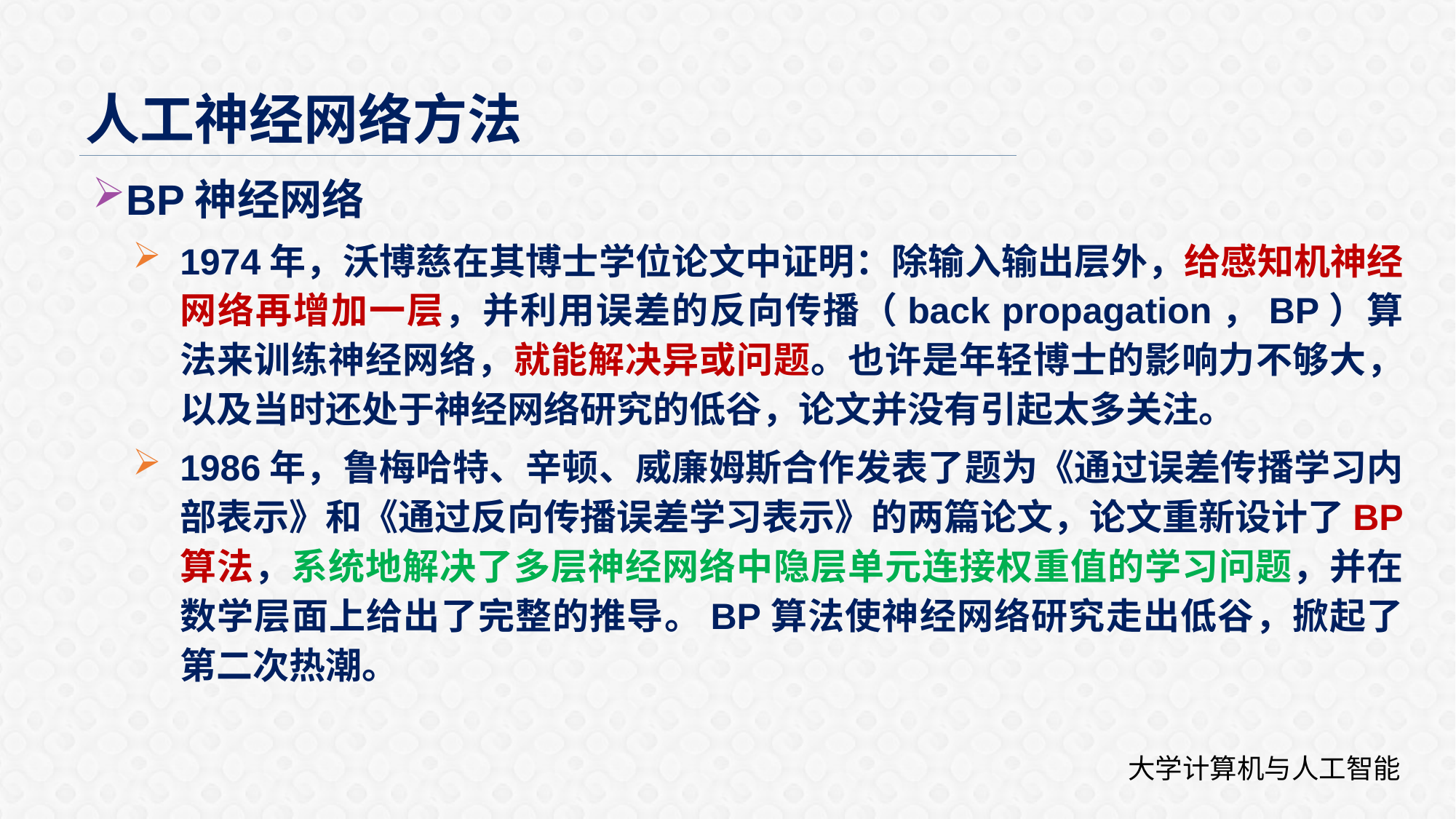

人工神经网络方法
BP神经网络
1974年，沃博慈在其博士学位论文中证明：除输入输出层外，给感知机神经网络再增加一层，并利用误差的反向传播（back propagation，BP）算法来训练神经网络，就能解决异或问题。也许是年轻博士的影响力不够大，以及当时还处于神经网络研究的低谷，论文并没有引起太多关注。
1986年，鲁梅哈特、辛顿、威廉姆斯合作发表了题为《通过误差传播学习内部表示》和《通过反向传播误差学习表示》的两篇论文，论文重新设计了BP算法，系统地解决了多层神经网络中隐层单元连接权重值的学习问题，并在数学层面上给出了完整的推导。BP算法使神经网络研究走出低谷，掀起了第二次热潮。